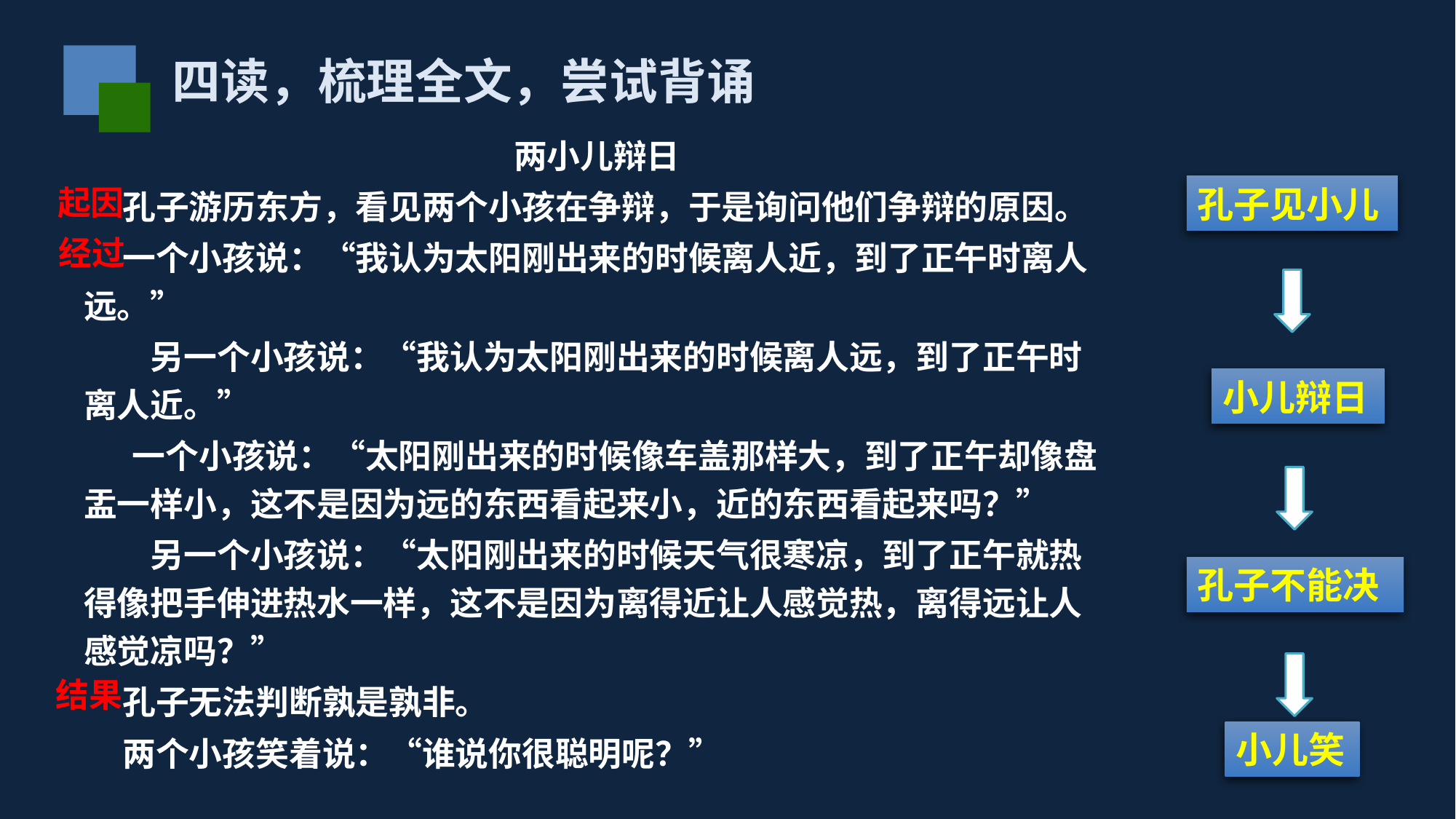

四读，梳理全文，尝试背诵
两小儿辩日
    孔子游历东方，看见两个小孩在争辩，于是询问他们争辩的原因。
    一个小孩说：“我认为太阳刚出来的时候离人近，到了正午时离人远。”
　　另一个小孩说：“我认为太阳刚出来的时候离人远，到了正午时离人近。”
　  一个小孩说：“太阳刚出来的时候像车盖那样大，到了正午却像盘盂一样小，这不是因为远的东西看起来小，近的东西看起来吗？”
　　另一个小孩说：“太阳刚出来的时候天气很寒凉，到了正午就热得像把手伸进热水一样，这不是因为离得近让人感觉热，离得远让人感觉凉吗？”
    孔子无法判断孰是孰非。
    两个小孩笑着说：“谁说你很聪明呢？”

孔子见小儿
起因
经过

小儿辩日

孔子不能决

结果
小儿笑